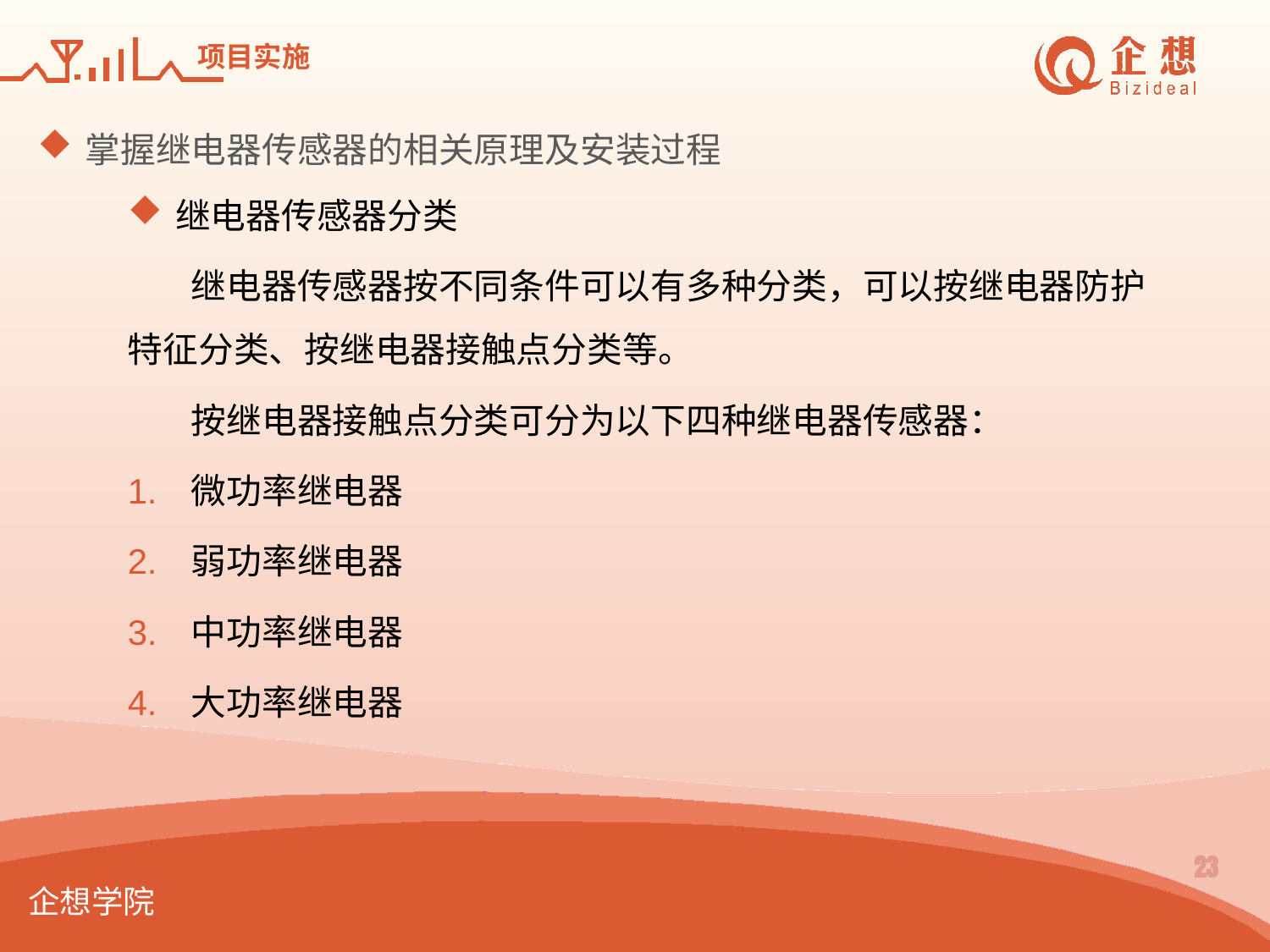

# 项目实施
掌握继电器传感器的相关原理及安装过程
继电器传感器分类
继电器传感器按不同条件可以有多种分类，可以按继电器防护特征分类、按继电器接触点分类等。
按继电器接触点分类可分为以下四种继电器传感器：
微功率继电器
弱功率继电器
中功率继电器
大功率继电器

23